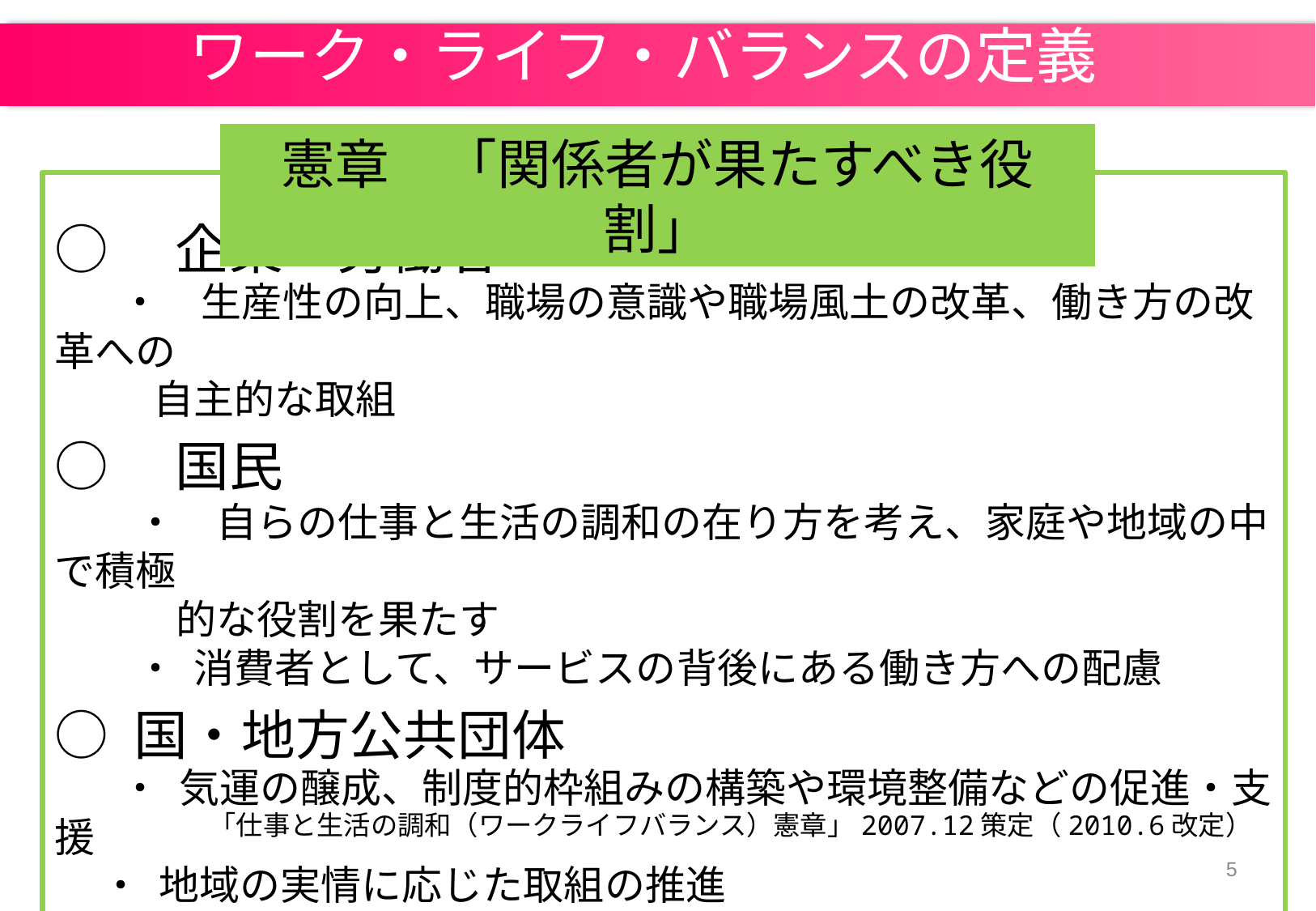

ワーク・ライフ・バランスの定義
憲章　「関係者が果たすべき役割」

○　企業・労働者
　 ・　生産性の向上、職場の意識や職場風土の改革、働き方の改革への
　　  自主的な取組
○　国民
　　・　自らの仕事と生活の調和の在り方を考え、家庭や地域の中で積極
　　　的な役割を果たす
　　・  消費者として、サービスの背後にある働き方への配慮
○ 国・地方公共団体
　 ・  気運の醸成、制度的枠組みの構築や環境整備などの促進・支援
    ・  地域の実情に応じた取組の推進
「仕事と生活の調和（ワークライフバランス）憲章」2007.12策定（2010.6改定）

5